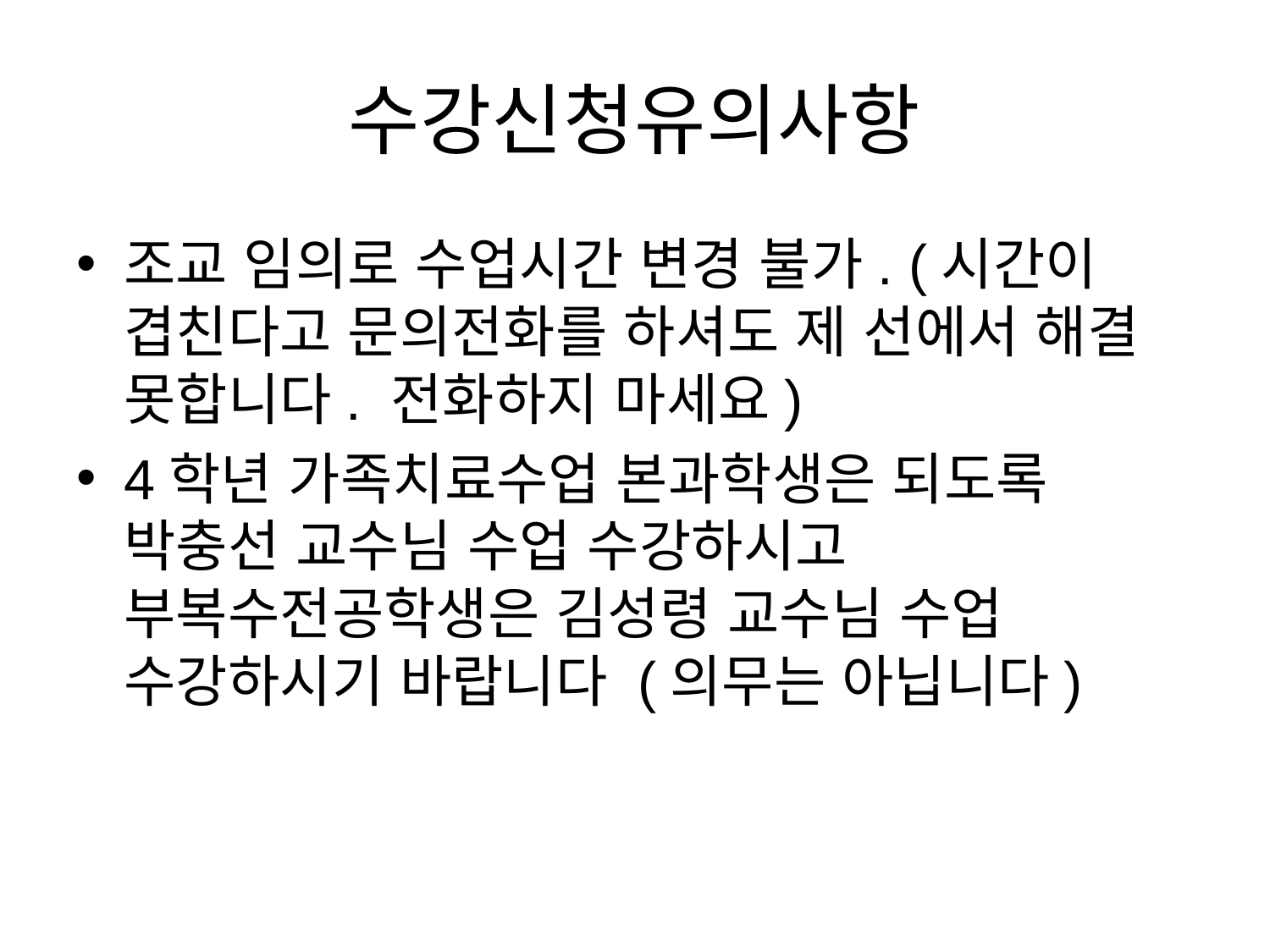

# 수강신청유의사항
조교 임의로 수업시간 변경 불가. (시간이 겹친다고 문의전화를 하셔도 제 선에서 해결 못합니다. 전화하지 마세요)
4학년 가족치료수업 본과학생은 되도록 박충선 교수님 수업 수강하시고 부복수전공학생은 김성령 교수님 수업 수강하시기 바랍니다 (의무는 아닙니다)